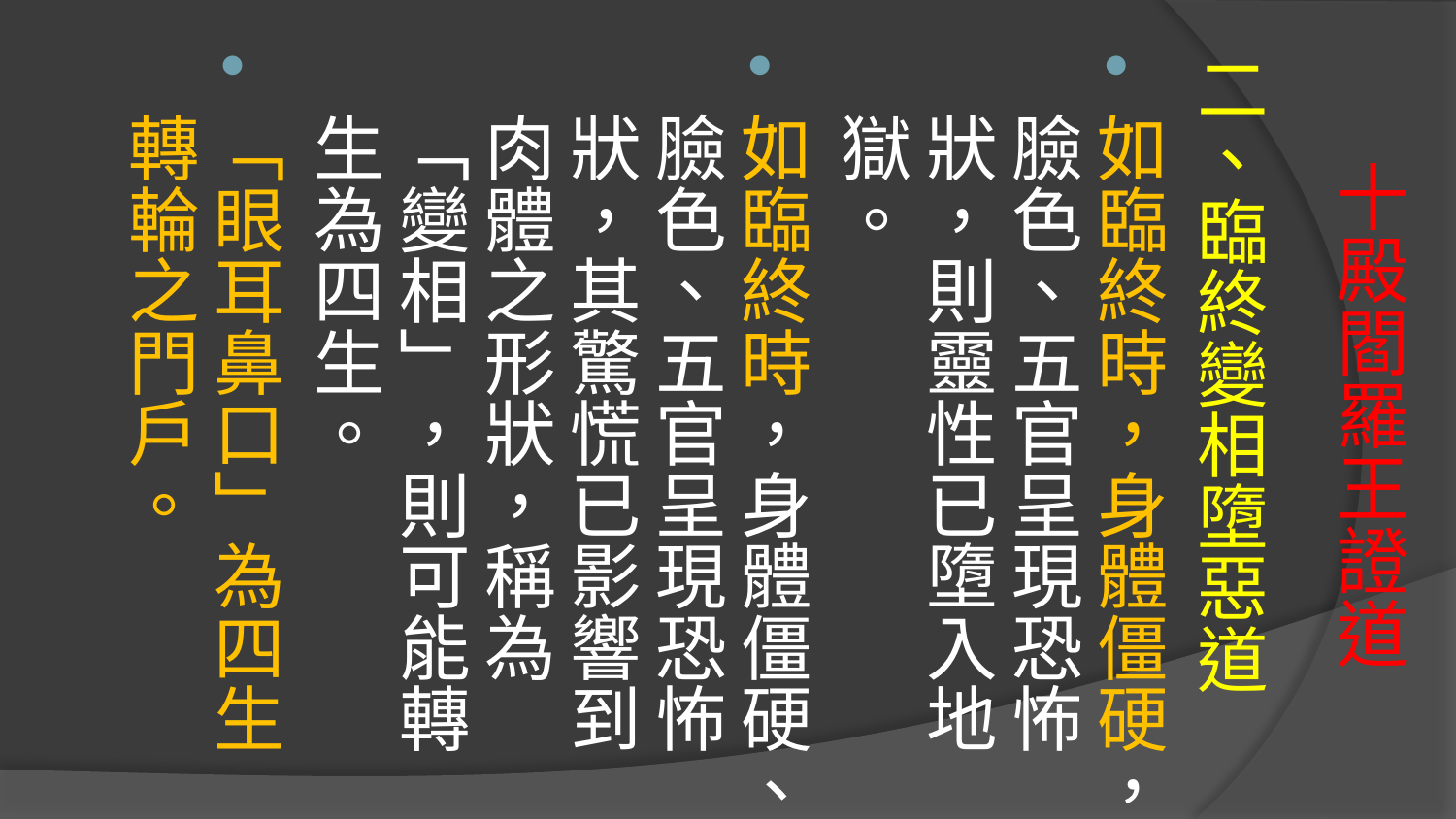

二、臨終變相墮惡道
如臨終時，身體僵硬，臉色、五官呈現恐怖狀，則靈性已墮入地獄。
如臨終時，身體僵硬、臉色、五官呈現恐怖狀，其驚慌已影響到肉體之形狀，稱為「變相」，則可能轉生為四生。
「眼耳鼻口」為四生轉輪之門戶。

# 十殿閻羅王證道